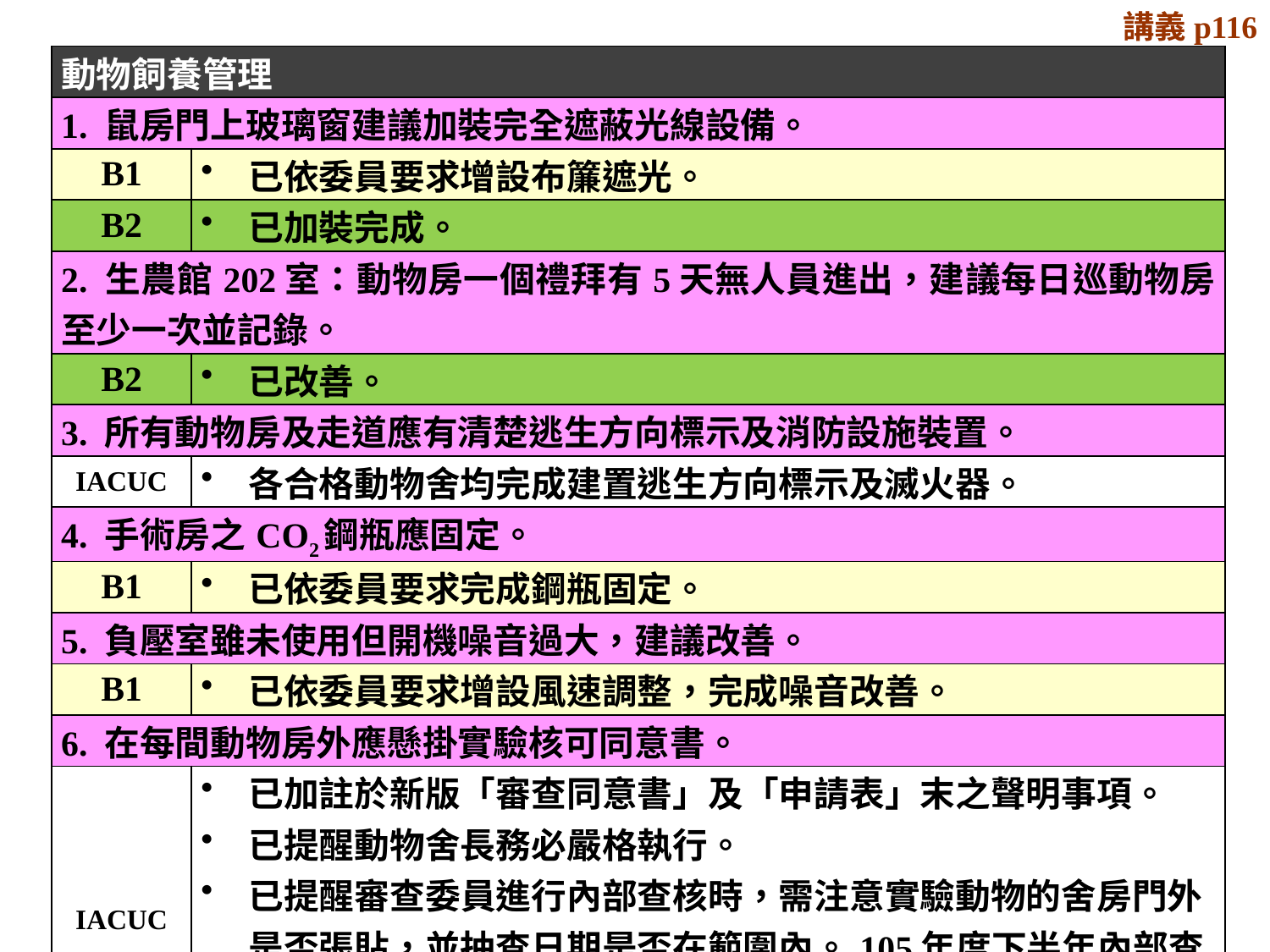

講義p116
| 動物飼養管理 |  |
| --- | --- |
| 1. 鼠房門上玻璃窗建議加裝完全遮蔽光線設備。 |  |
| B1 | 已依委員要求增設布簾遮光。 |
| B2 | 已加裝完成。 |
| 2. 生農館202室：動物房一個禮拜有5天無人員進出，建議每日巡動物房至少一次並記錄。 |  |
| B2 | 已改善。 |
| 3. 所有動物房及走道應有清楚逃生方向標示及消防設施裝置。 |  |
| IACUC | 各合格動物舍均完成建置逃生方向標示及滅火器。 |
| 4. 手術房之CO2鋼瓶應固定。 |  |
| B1 | 已依委員要求完成鋼瓶固定。 |
| 5. 負壓室雖未使用但開機噪音過大，建議改善。 |  |
| B1 | 已依委員要求增設風速調整，完成噪音改善。 |
| 6. 在每間動物房外應懸掛實驗核可同意書。 |  |
| IACUC | 已加註於新版「審查同意書」及「申請表」末之聲明事項。 已提醒動物舍長務必嚴格執行。 已提醒審查委員進行內部查核時，需注意實驗動物的舍房門外是否張貼，並抽查日期是否在範圍內。105年度下半年內部查核，未收到違反此規定案例。 105年度5件計畫審核後之監督均符合規定。 |